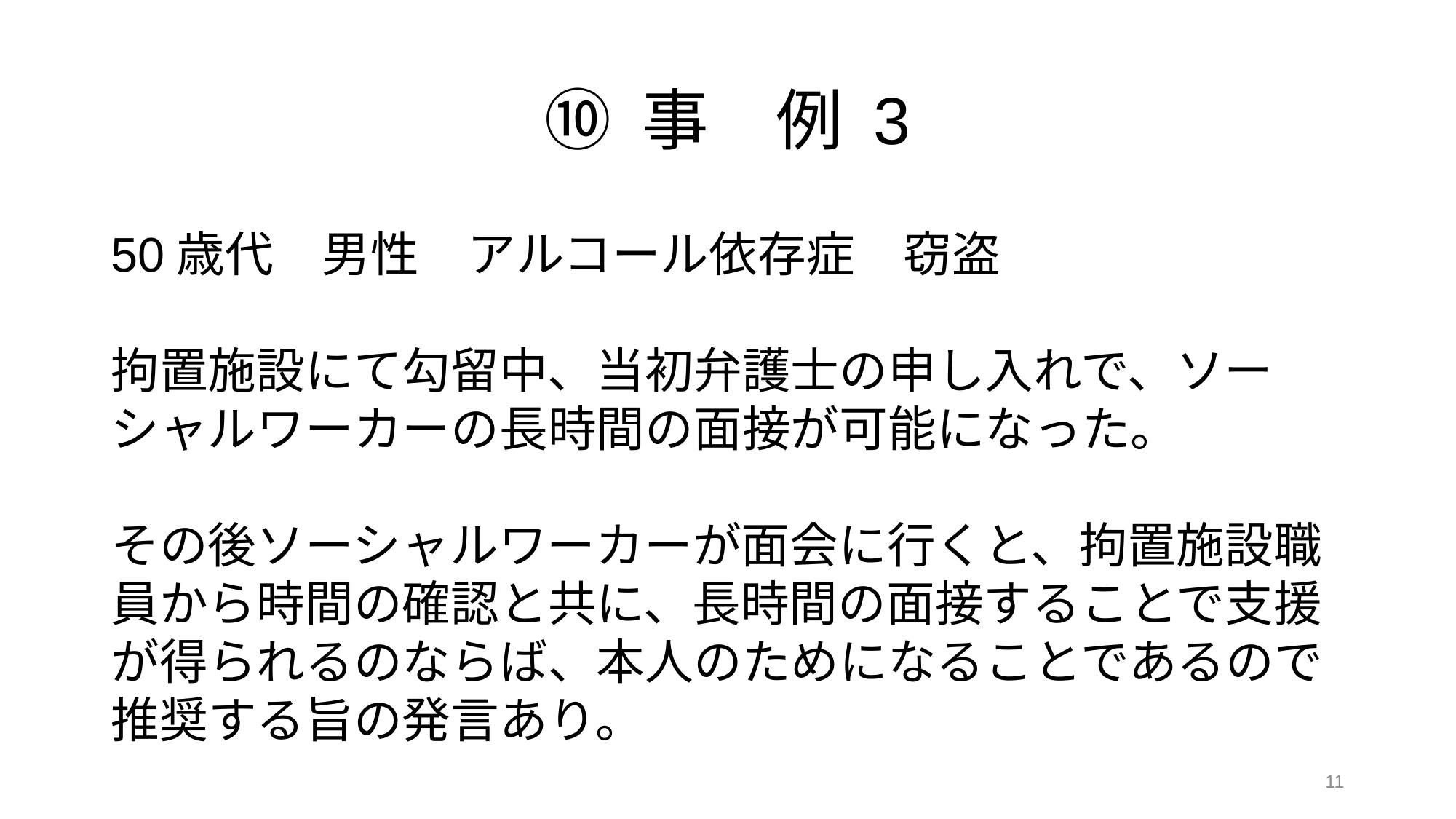

# ⑩ 事　例 3
50歳代　男性　アルコール依存症　窃盗

拘置施設にて勾留中、当初弁護士の申し入れで、ソーシャルワーカーの長時間の面接が可能になった。

その後ソーシャルワーカーが面会に行くと、拘置施設職員から時間の確認と共に、長時間の面接することで支援が得られるのならば、本人のためになることであるので推奨する旨の発言あり。
11